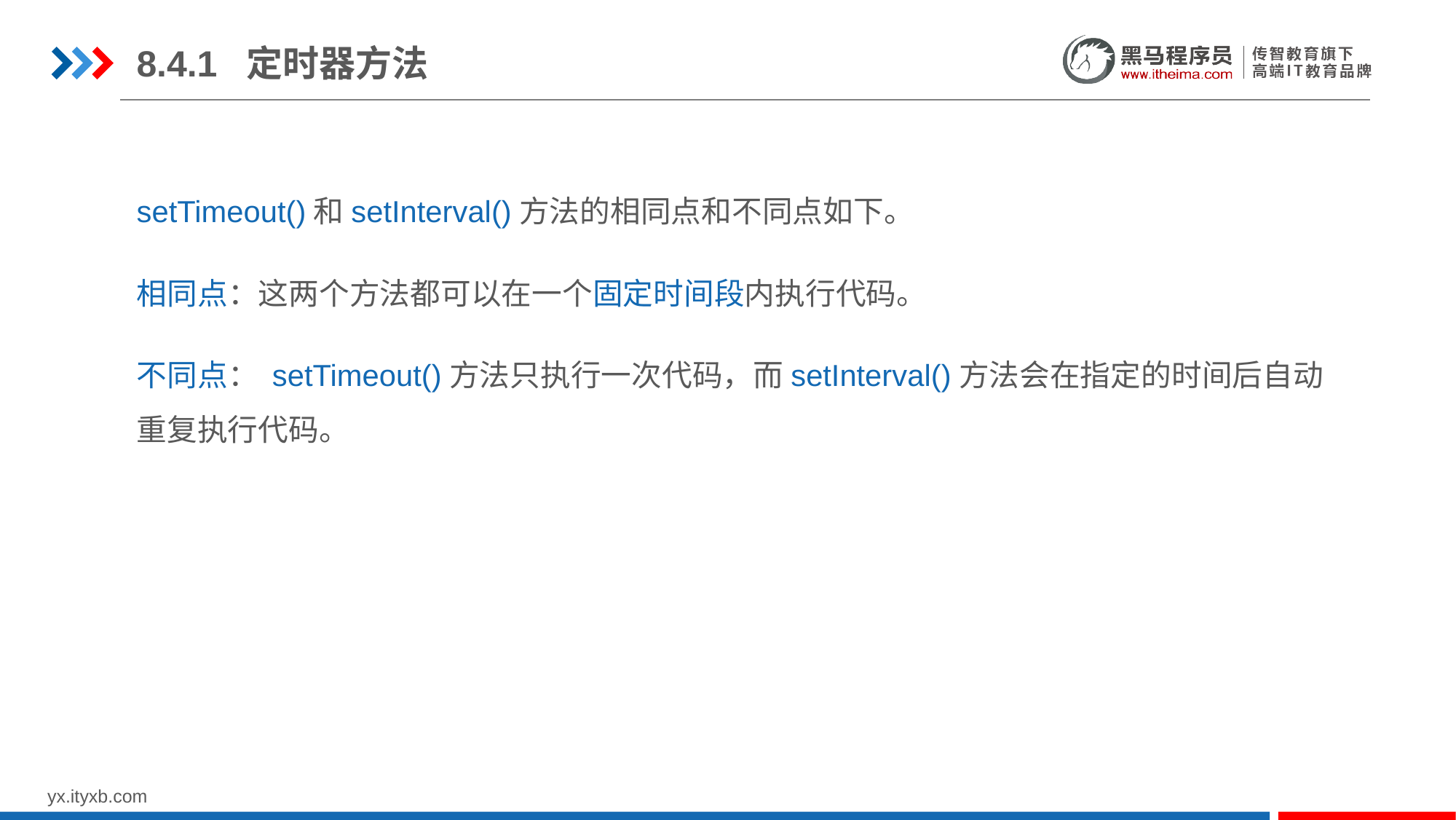

8.4.1  定时器方法
setTimeout()和setInterval()方法的相同点和不同点如下。

相同点：这两个方法都可以在一个固定时间段内执行代码。

不同点： setTimeout()方法只执行一次代码，而setInterval()方法会在指定的时间后自动重复执行代码。